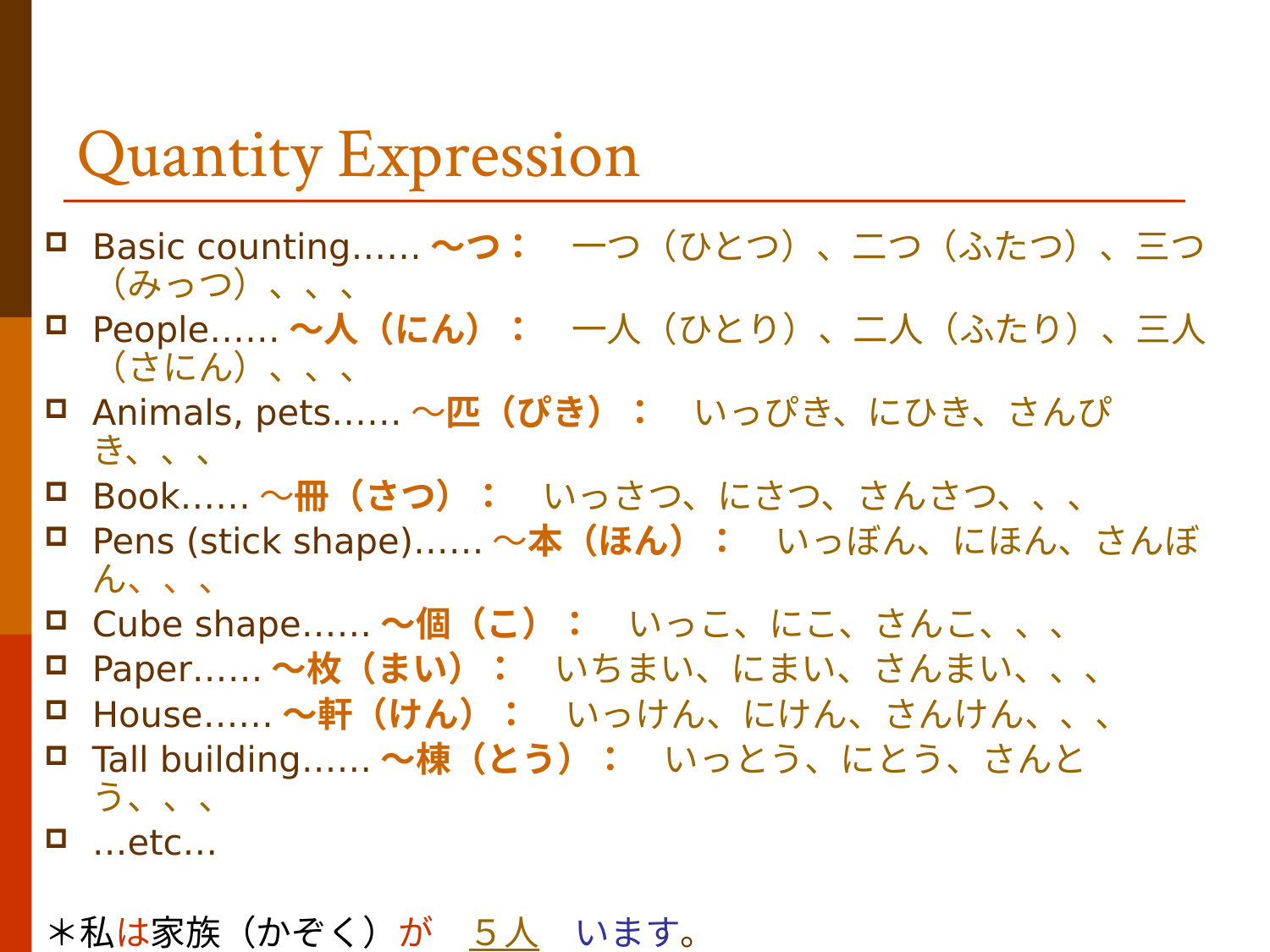

# Quantity Expression
Basic counting……～つ：　一つ（ひとつ）、二つ（ふたつ）、三つ（みっつ）、、、
People……～人（にん）：　一人（ひとり）、二人（ふたり）、三人（さにん）、、、
Animals, pets……～匹（ぴき）：　いっぴき、にひき、さんぴき、、、
Book……～冊（さつ）：　いっさつ、にさつ、さんさつ、、、
Pens (stick shape)……～本（ほん）：　いっぼん、にほん、さんぼん、、、
Cube shape……～個（こ）：　いっこ、にこ、さんこ、、、
Paper……～枚（まい）：　いちまい、にまい、さんまい、、、
House……～軒（けん）：　いっけん、にけん、さんけん、、、
Tall building……～棟（とう）：　いっとう、にとう、さんとう、、、
…etc…

＊私は家族（かぞく）が　５人　います。
＊私はきのうモモすしですしを　たくさん　食べました。　５０こ　(を)たべました。
＊ハンバーガーを　三つ　おねがいします。